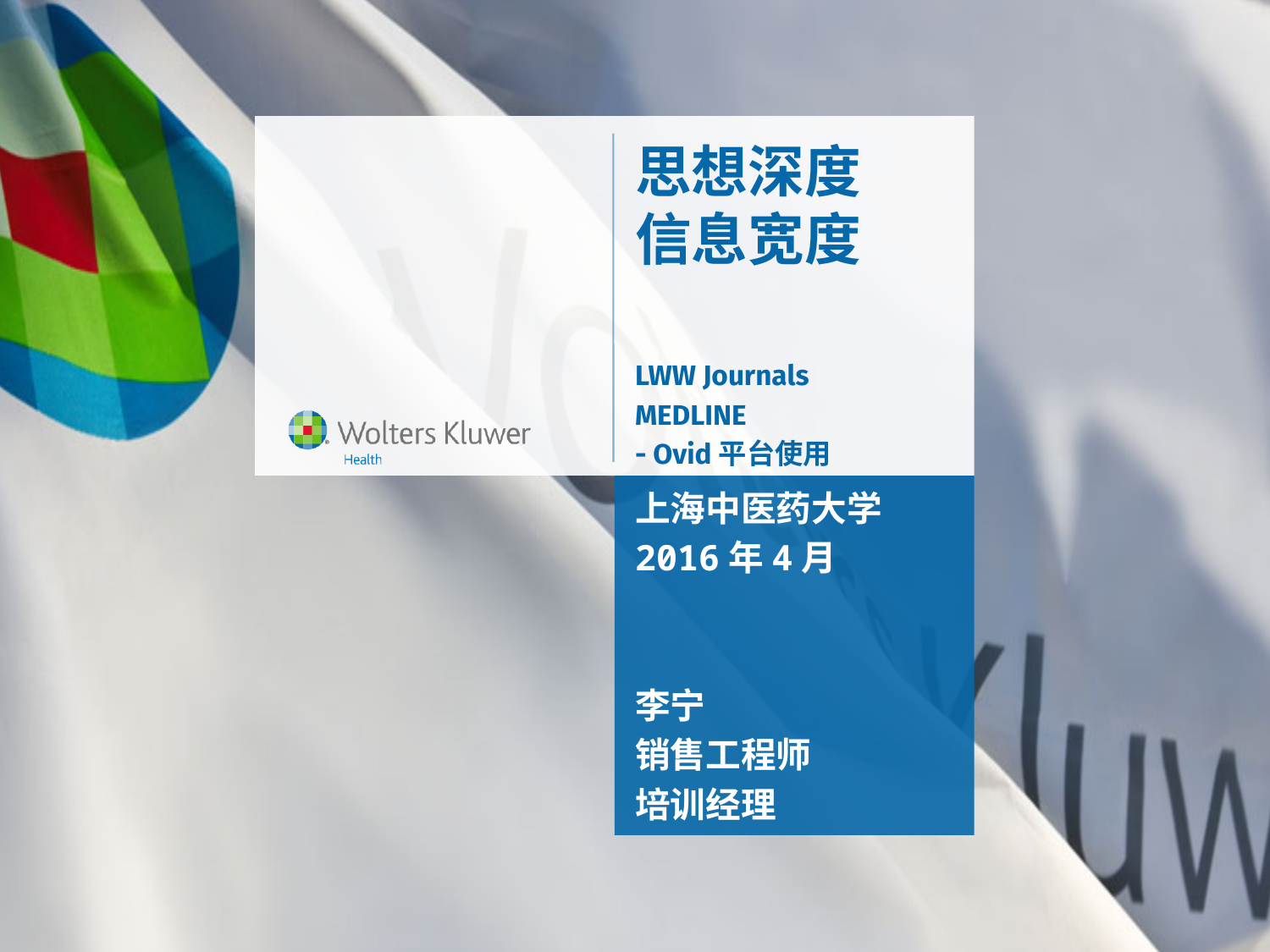

# 思想深度 信息宽度
LWW Journals
MEDLINE
- Ovid平台使用
上海中医药大学
2016年4月

李宁
销售工程师
培训经理